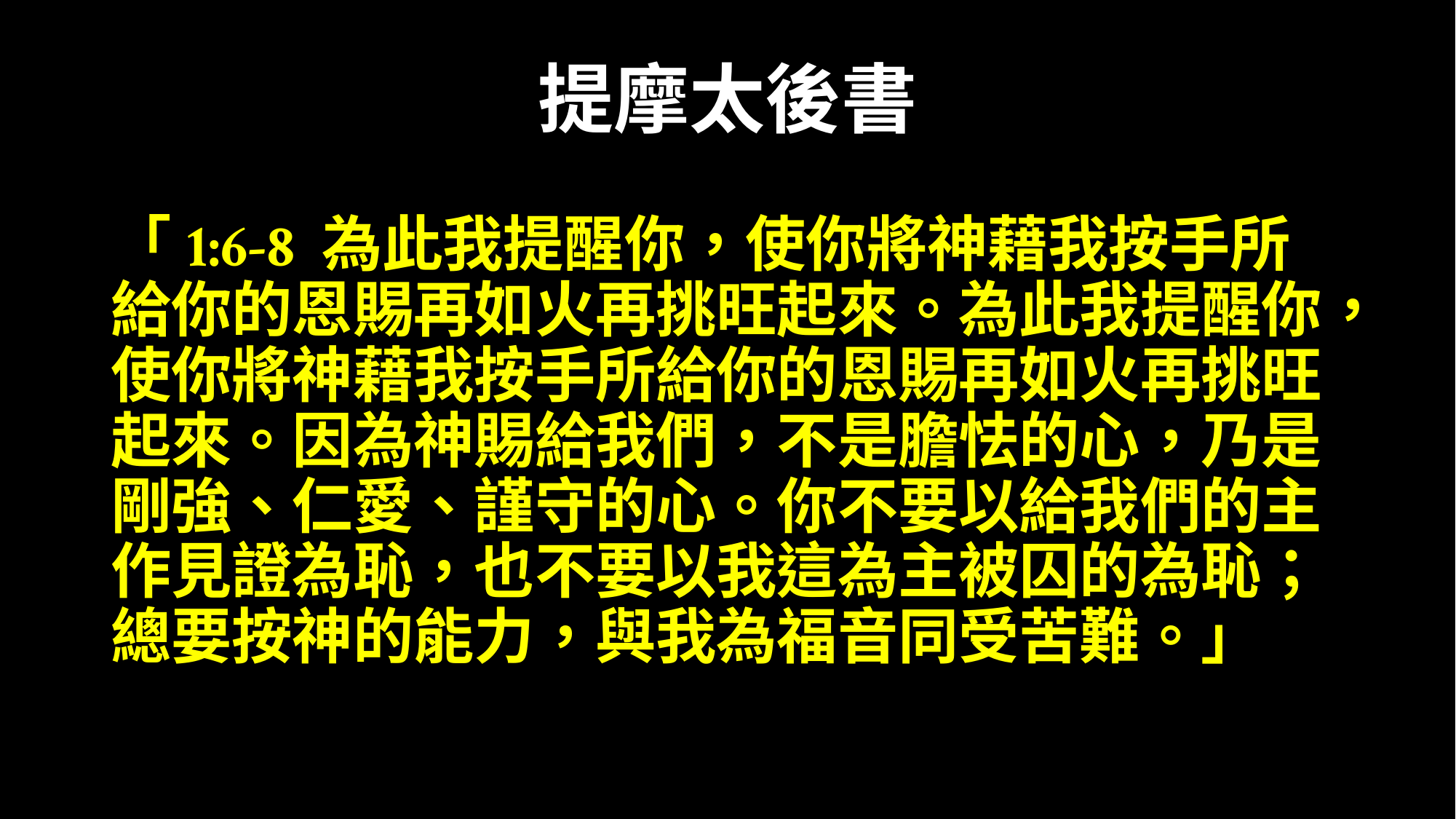

提摩太後書

「1:6-8 為此我提醒你，使你將神藉我按手所給你的恩賜再如火再挑旺起來。為此我提醒你，使你將神藉我按手所給你的恩賜再如火再挑旺起來。因為神賜給我們，不是膽怯的心，乃是剛強、仁愛、謹守的心。你不要以給我們的主作見證為恥，也不要以我這為主被囚的為恥；總要按神的能力，與我為福音同受苦難。」